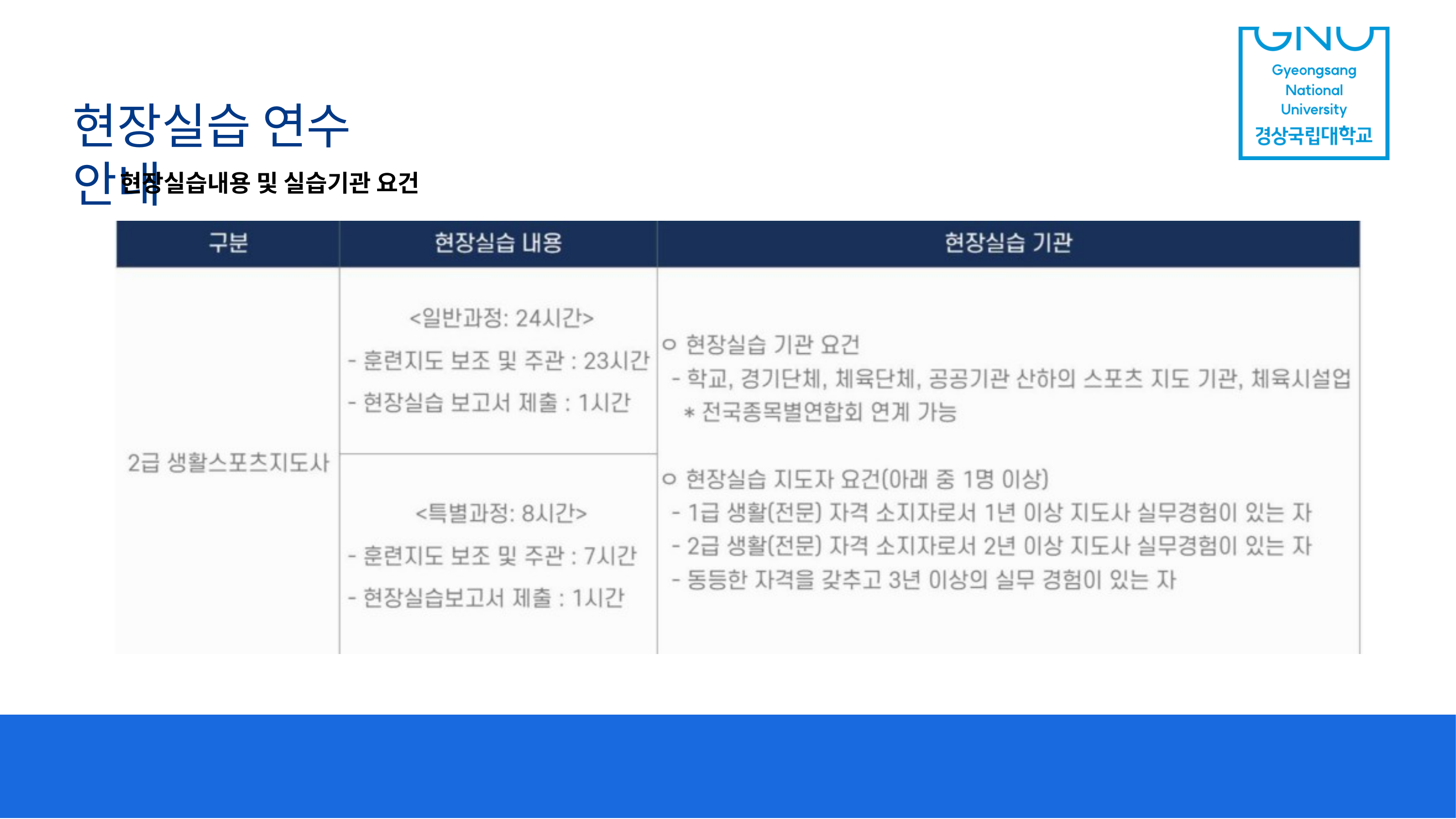

# 현장실습 연수 안내
현장실습내용 및 실습기관 요건